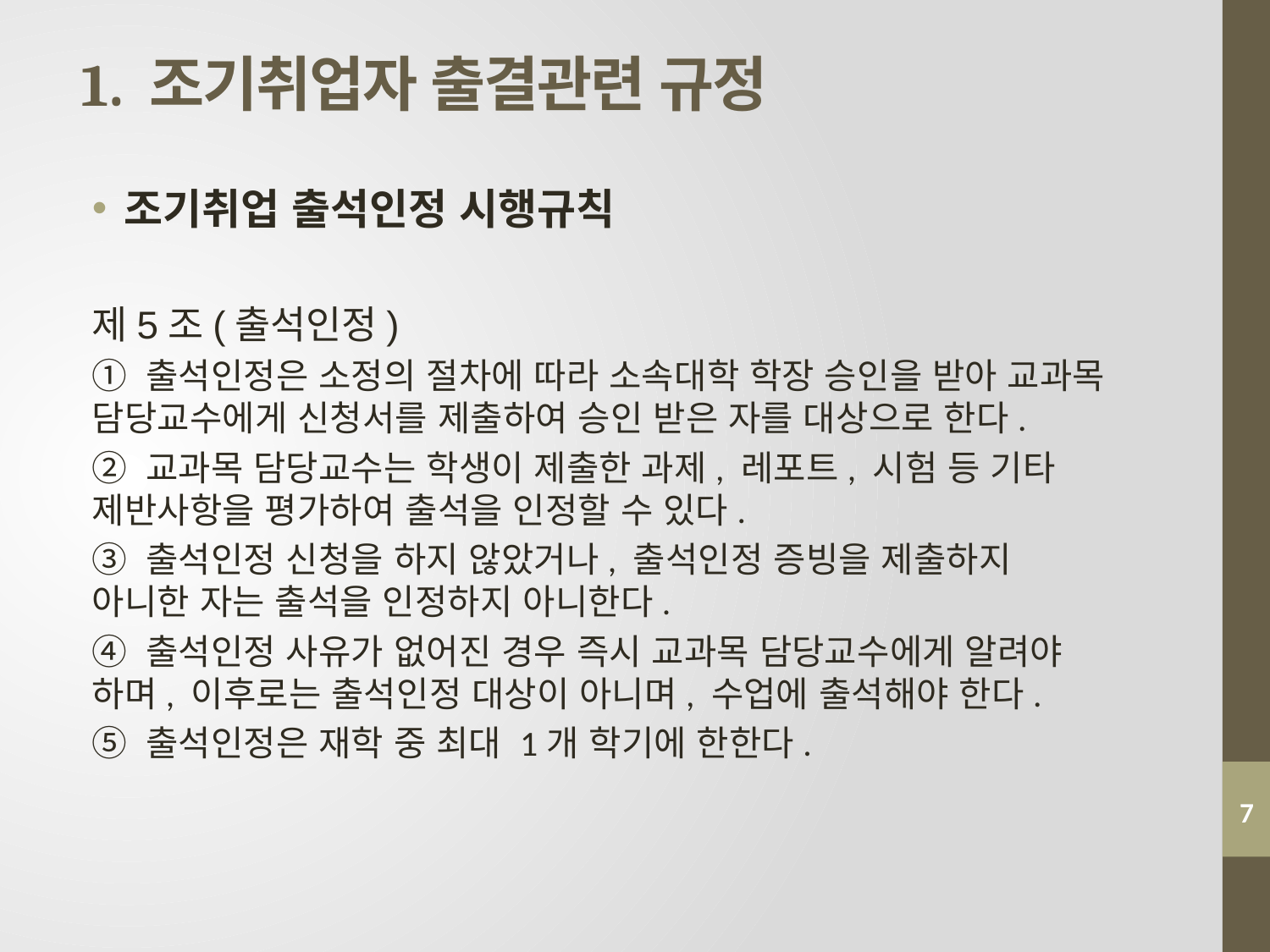

# 1. 조기취업자 출결관련 규정
조기취업 출석인정 시행규칙

제5조(출석인정)
① 출석인정은 소정의 절차에 따라 소속대학 학장 승인을 받아 교과목 담당교수에게 신청서를 제출하여 승인 받은 자를 대상으로 한다.
② 교과목 담당교수는 학생이 제출한 과제, 레포트, 시험 등 기타 제반사항을 평가하여 출석을 인정할 수 있다.
③ 출석인정 신청을 하지 않았거나, 출석인정 증빙을 제출하지 아니한 자는 출석을 인정하지 아니한다.
④ 출석인정 사유가 없어진 경우 즉시 교과목 담당교수에게 알려야 하며, 이후로는 출석인정 대상이 아니며, 수업에 출석해야 한다.
⑤ 출석인정은 재학 중 최대 1개 학기에 한한다.
7